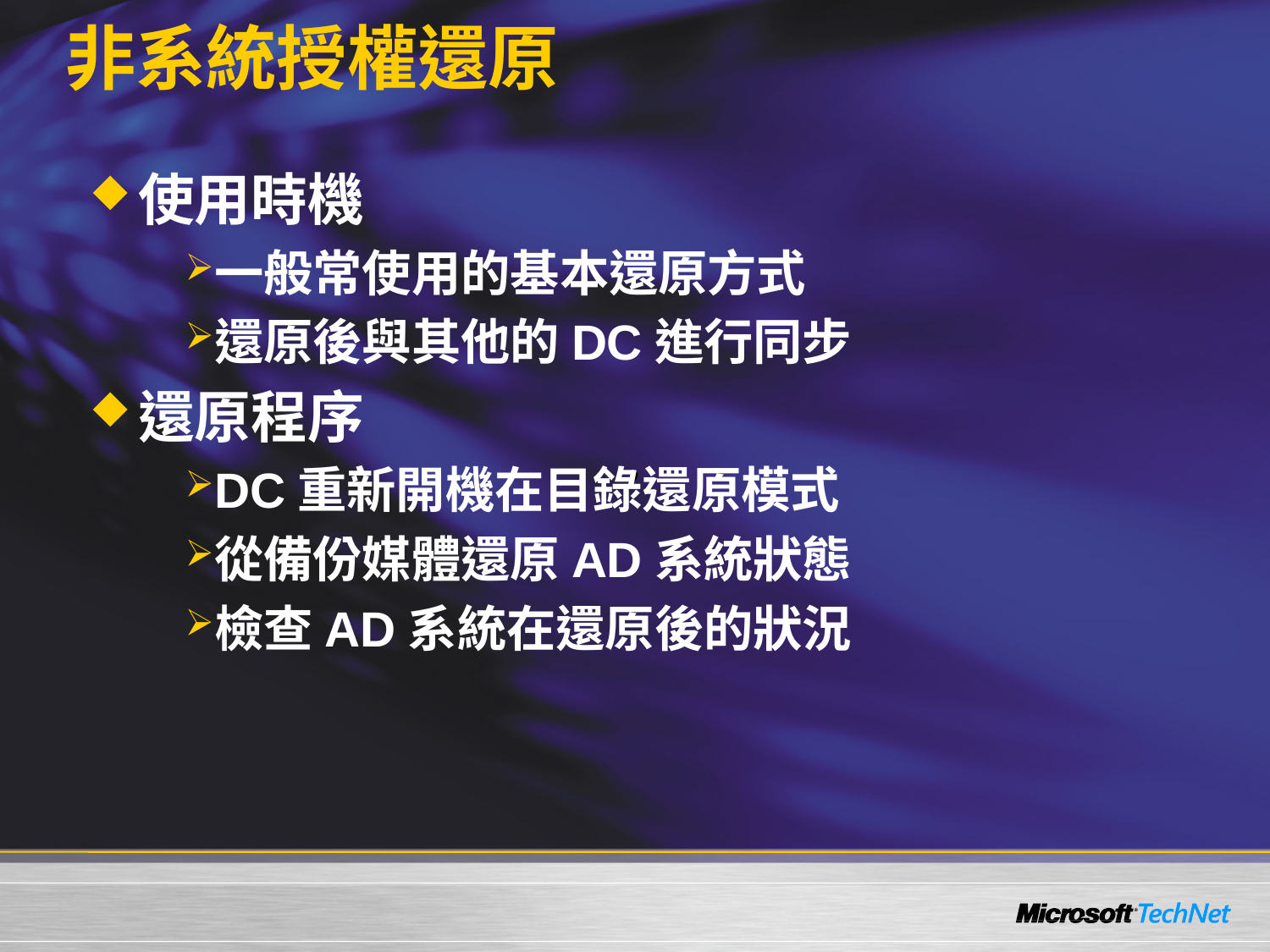

# 非系統授權還原
使用時機
一般常使用的基本還原方式
還原後與其他的DC進行同步
還原程序
DC重新開機在目錄還原模式
從備份媒體還原AD系統狀態
檢查AD系統在還原後的狀況